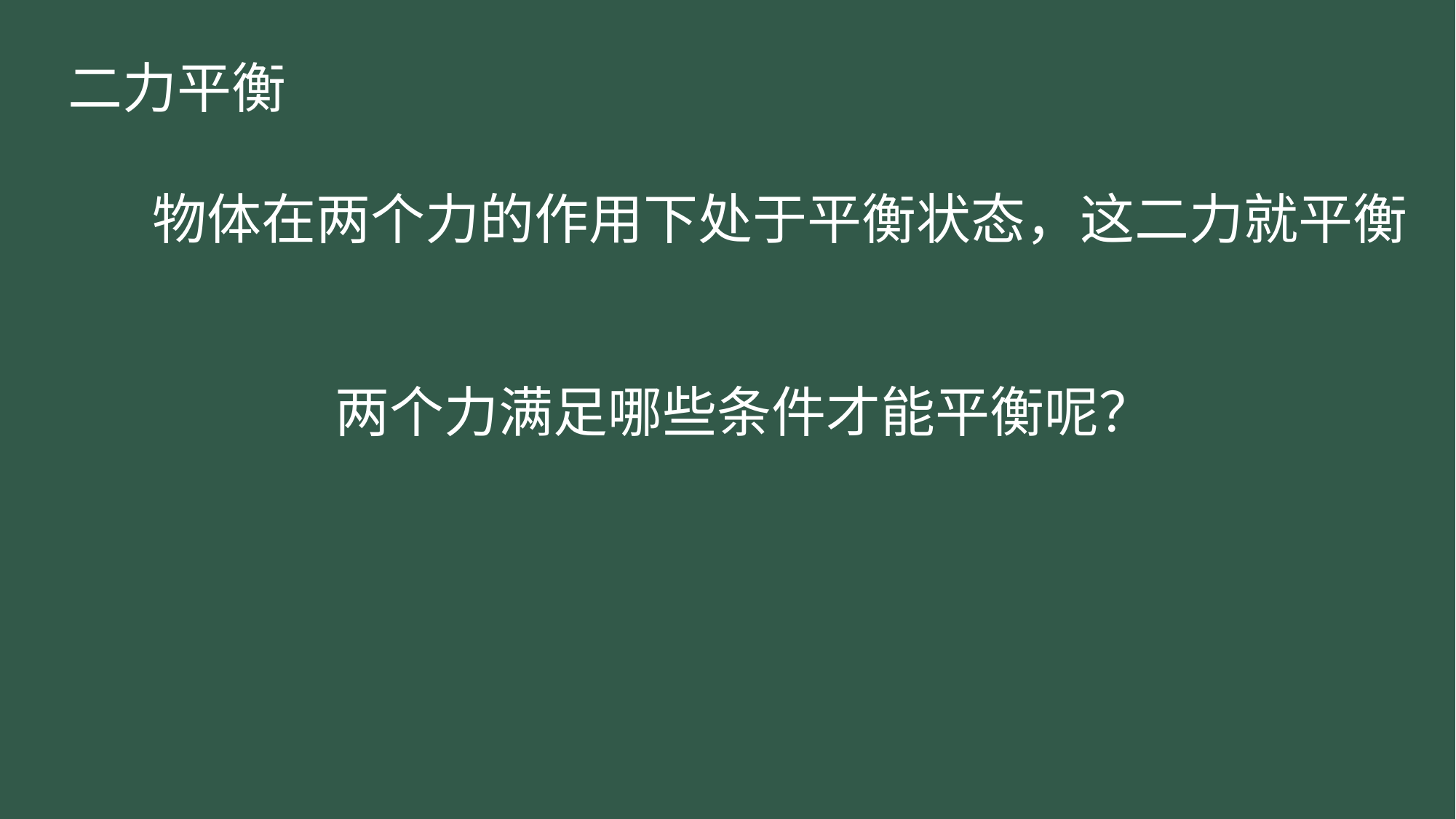

# 二力平衡
物体在两个力的作用下处于平衡状态，这二力就平衡
两个力满足哪些条件才能平衡呢？